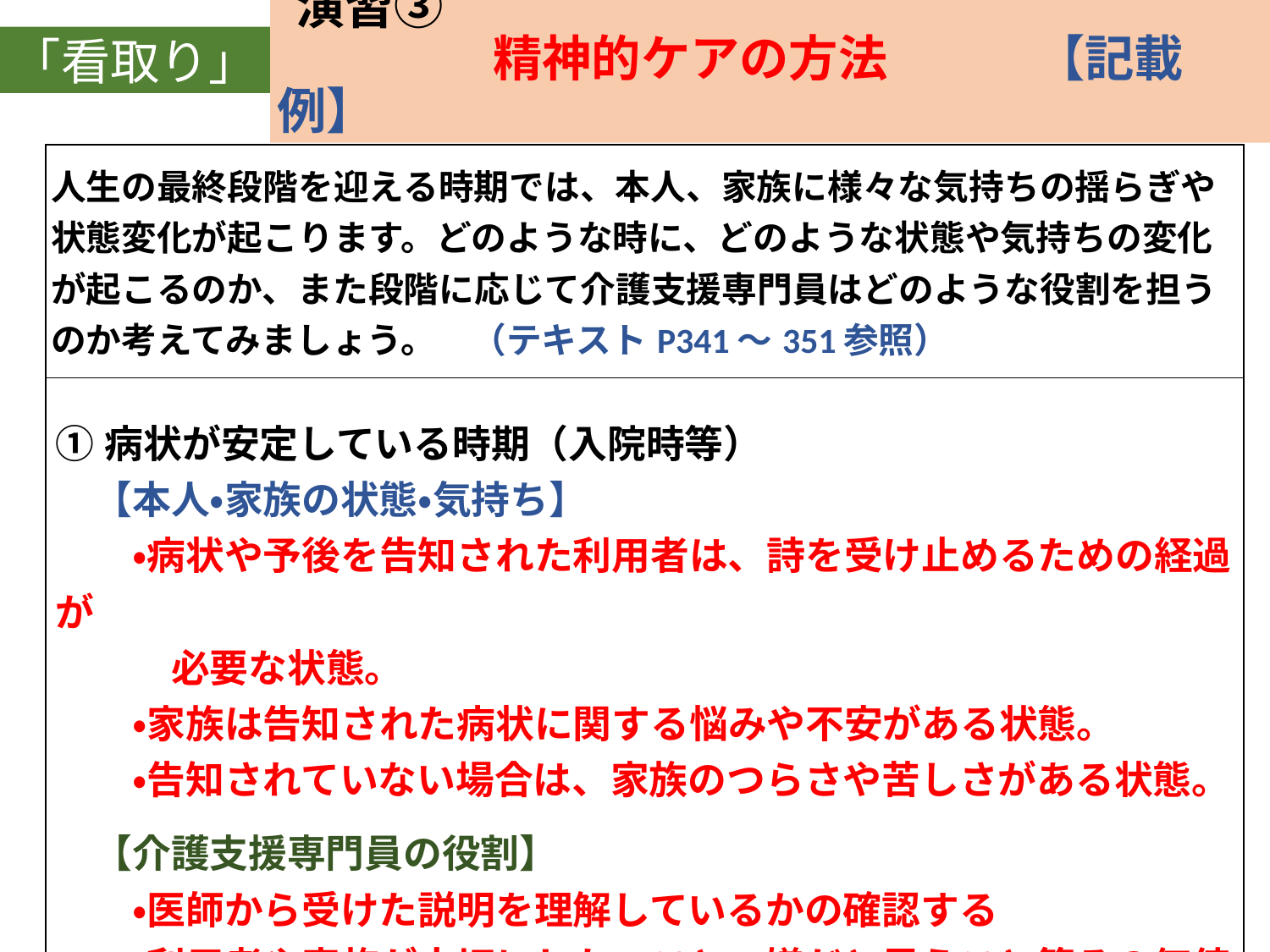

「看取り」
演習➂
　　　　精神的ケアの方法　　　【記載例】
| 人生の最終段階を迎える時期では、本人、家族に様々な気持ちの揺らぎや状態変化が起こります。どのような時に、どのような状態や気持ちの変化が起こるのか、また段階に応じて介護支援専門員はどのような役割を担うのか考えてみましょう。　（テキストP341～351参照） |
| --- |
| ①病状が安定している時期（入院時等） 　【本人・家族の状態・気持ち】 　　・病状や予後を告知された利用者は、詩を受け止めるための経過が 　　　必要な状態。 　　・家族は告知された病状に関する悩みや不安がある状態。 　　・告知されていない場合は、家族のつらさや苦しさがある状態。   　【介護支援専門員の役割】 　　・医師から受けた説明を理解しているかの確認する 　　・利用者や家族が大切にしたいこと、嫌だと思うこと等その価値観を 　　　確認する 　　・チームでアドバンス・ケア・プランニングを話し合う |